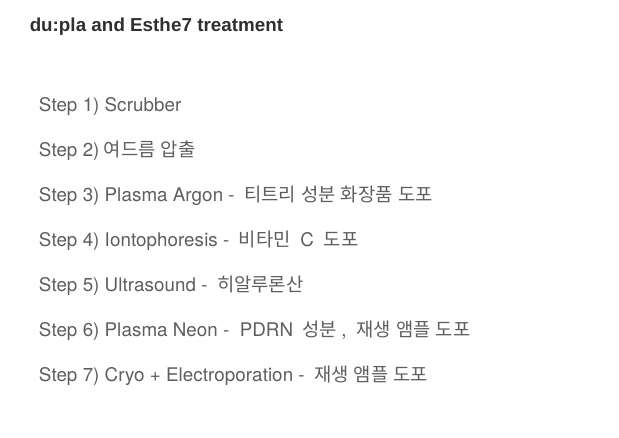

du:pla and Esthe7 treatment
Step 1) Scrubber

Step 2)여드름 압출

Step 3) Plasma Argon - 티트리 성분 화장품 도포

Step 4) Iontophoresis - 비타민 C 도포

Step 5) Ultrasound - 히알루론산

Step 6) Plasma Neon -  PDRN 성분, 재생 앰플 도포

Step 7) Cryo + Electroporation - 재생 앰플 도포